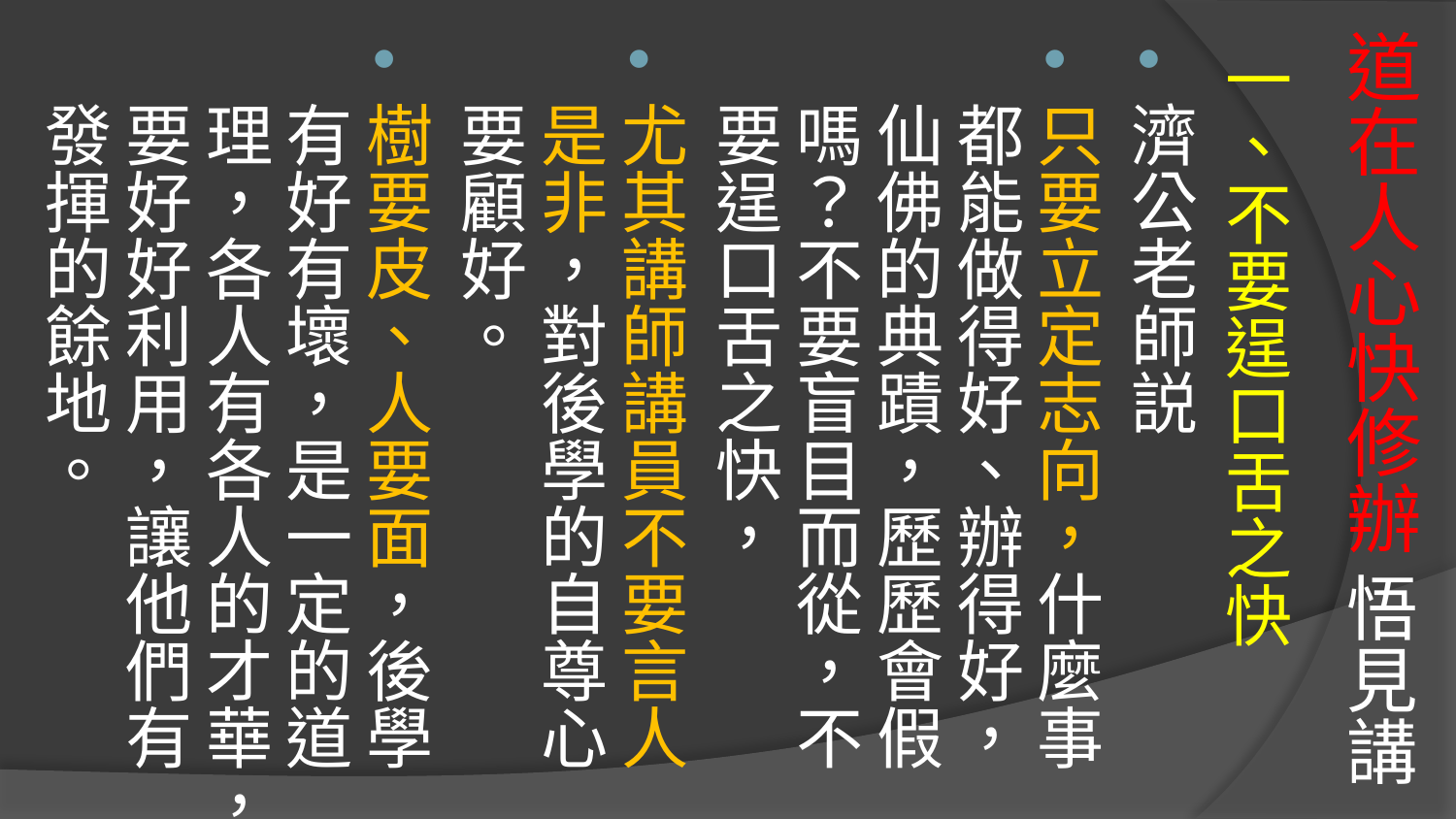

# 道在人心快修辦 悟見講
一、不要逞口舌之快
濟公老師説
只要立定志向，什麼事都能做得好、辦得好，仙佛的典蹟，歷歷會假嗎？不要盲目而從，不要逞口舌之快，
尤其講師講員不要言人是非，對後學的自尊心要顧好。
樹要皮、人要面，後學有好有壞，是一定的道理，各人有各人的才華，要好好利用，讓他們有發揮的餘地。